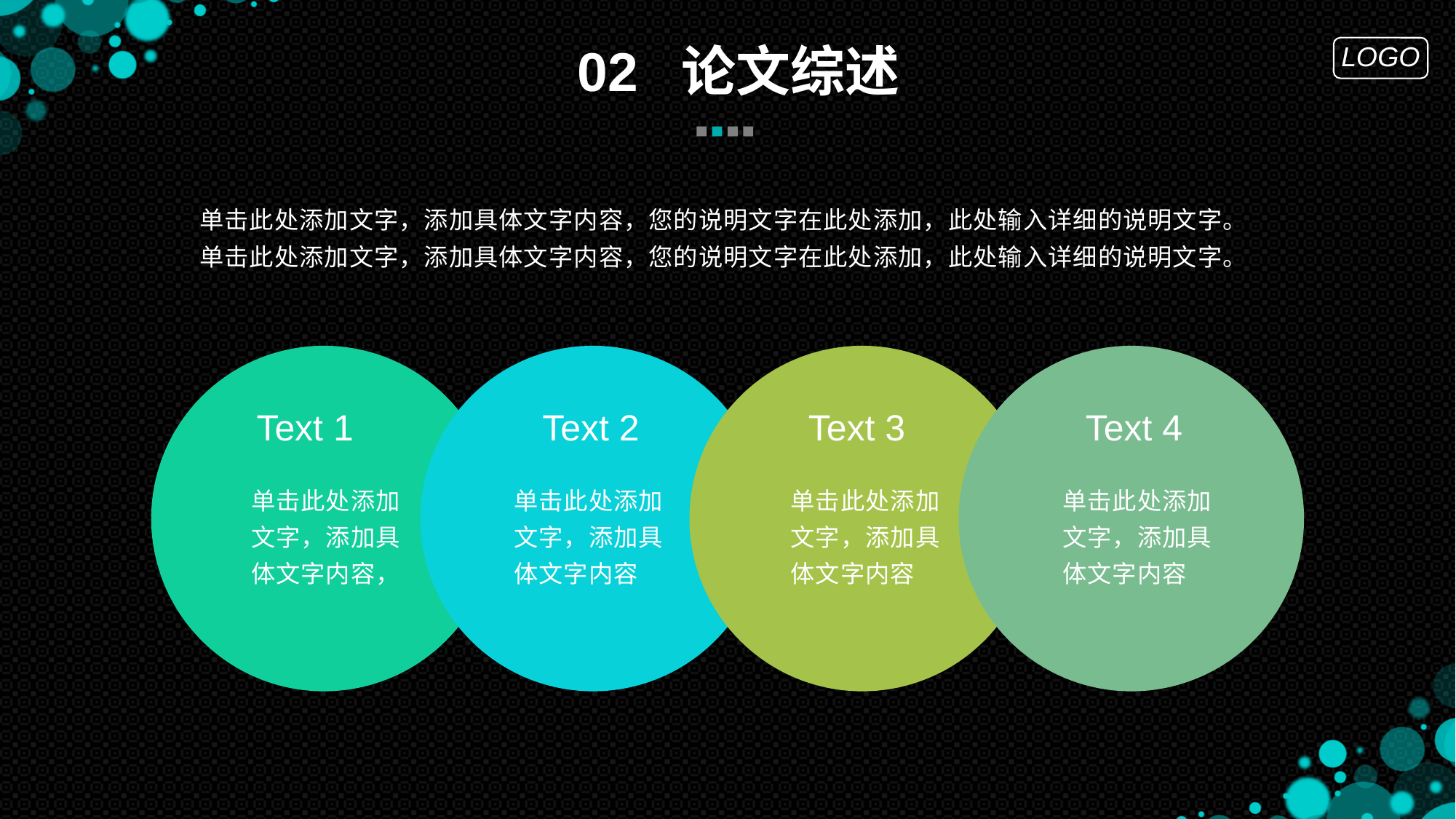

02  论文综述

单击此处添加文字，添加具体文字内容，您的说明文字在此处添加，此处输入详细的说明文字。单击此处添加文字，添加具体文字内容，您的说明文字在此处添加，此处输入详细的说明文字。

Text 1
单击此处添加文字，添加具体文字内容，

Text 2
单击此处添加文字，添加具体文字内容

Text 3
单击此处添加文字，添加具体文字内容

Text 4
单击此处添加文字，添加具体文字内容